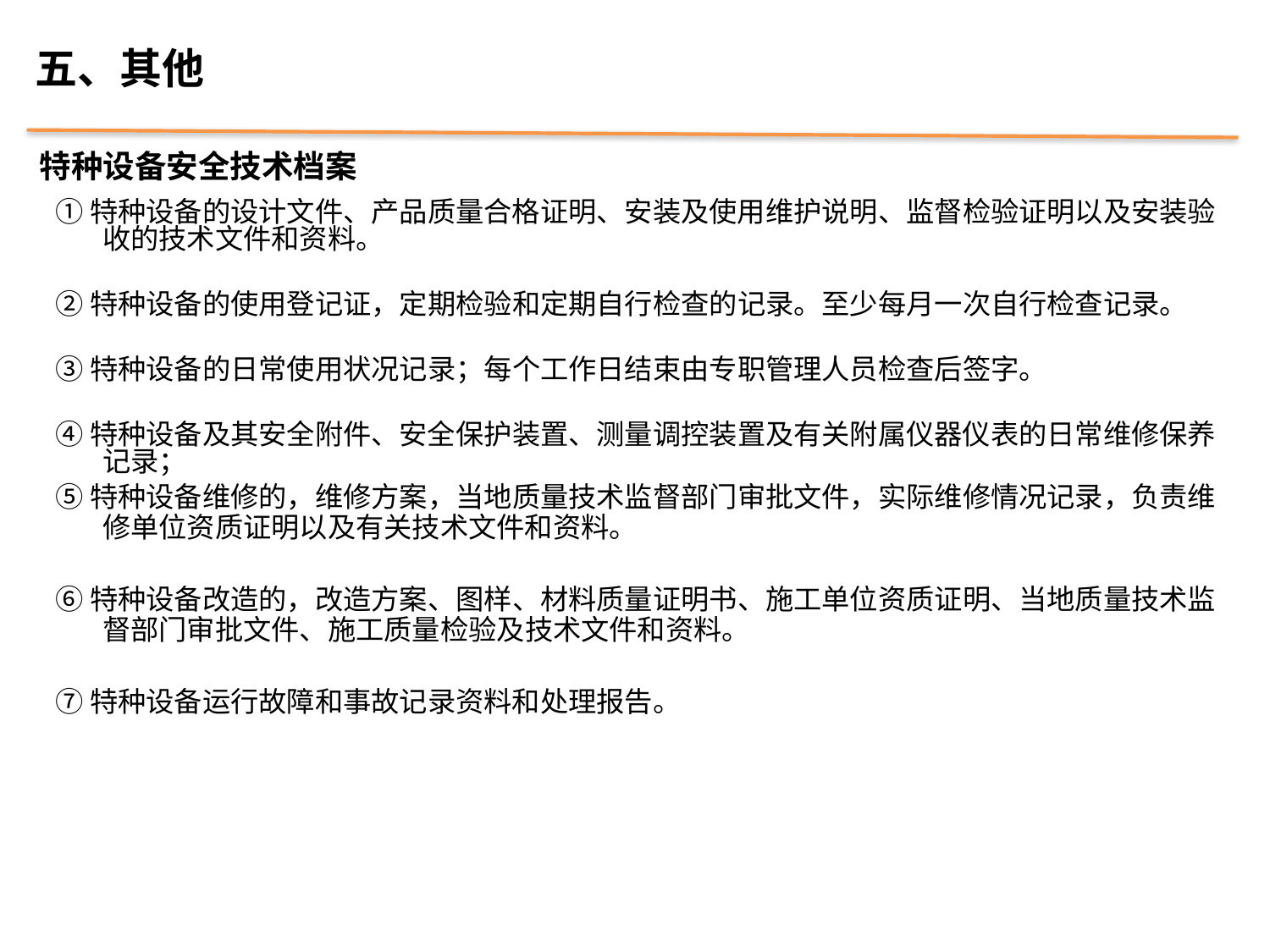

五、其他
特种设备安全技术档案
①特种设备的设计文件、产品质量合格证明、安装及使用维护说明、监督检验证明以及安装验收的技术文件和资料。

②特种设备的使用登记证，定期检验和定期自行检查的记录。至少每月一次自行检查记录。

③特种设备的日常使用状况记录；每个工作日结束由专职管理人员检查后签字。

④特种设备及其安全附件、安全保护装置、测量调控装置及有关附属仪器仪表的日常维修保养记录；
⑤特种设备维修的，维修方案，当地质量技术监督部门审批文件，实际维修情况记录，负责维修单位资质证明以及有关技术文件和资料。

⑥特种设备改造的，改造方案、图样、材料质量证明书、施工单位资质证明、当地质量技术监督部门审批文件、施工质量检验及技术文件和资料。

⑦特种设备运行故障和事故记录资料和处理报告。